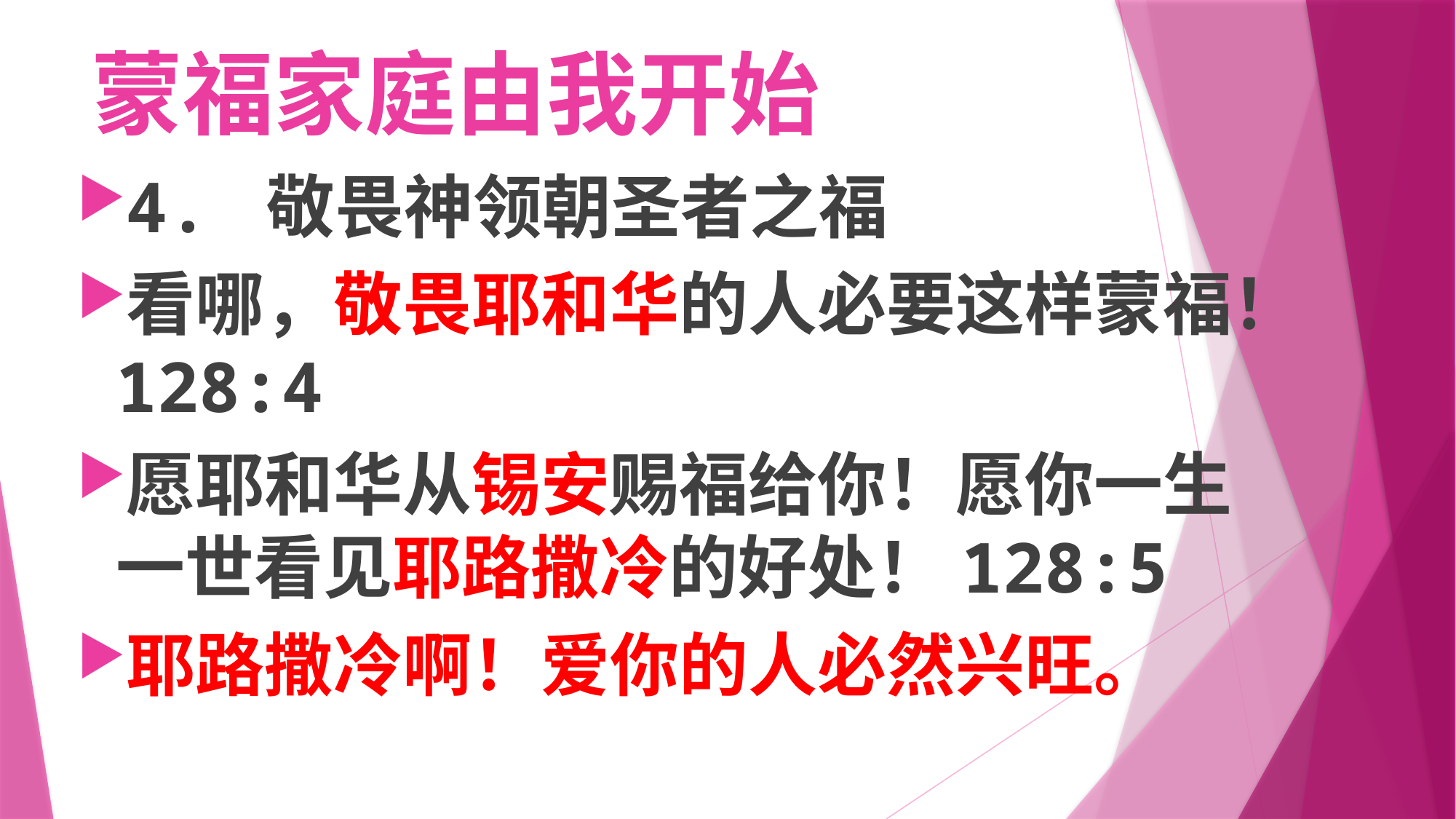

# 蒙福家庭由我开始
4. 敬畏神领朝圣者之福
看哪，敬畏耶和华的人必要这样蒙福！128:4
愿耶和华从锡安赐福给你！愿你一生一世看见耶路撒冷的好处！128:5
耶路撒冷啊！爱你的人必然兴旺。